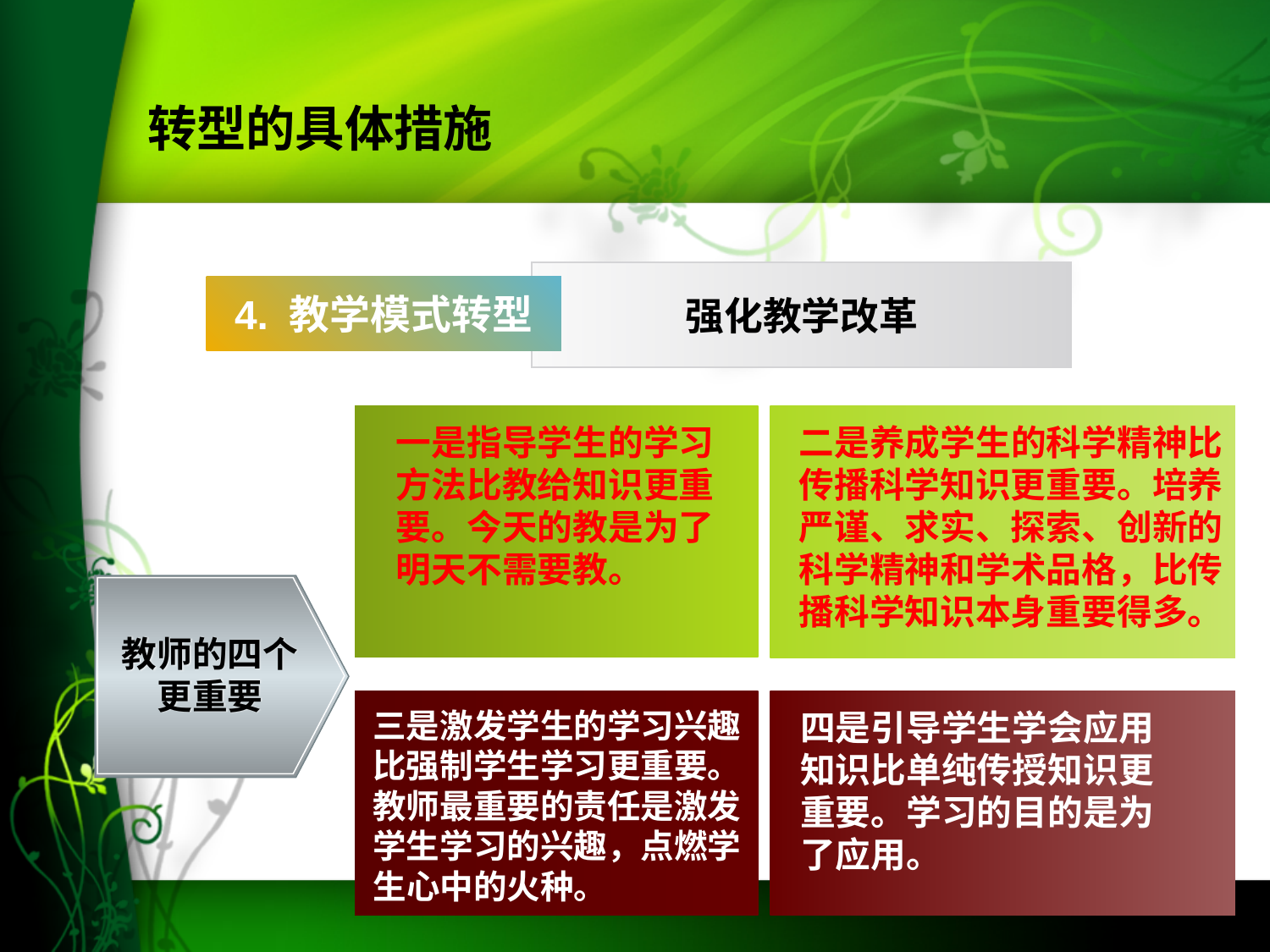

转型的具体措施
强化教学改革
4. 教学模式转型

二是养成学生的科学精神比传播科学知识更重要。培养严谨、求实、探索、创新的科学精神和学术品格，比传播科学知识本身重要得多。
一是指导学生的学习方法比教给知识更重要。今天的教是为了明天不需要教。

教师的四个更重要

三是激发学生的学习兴趣比强制学生学习更重要。教师最重要的责任是激发学生学习的兴趣，点燃学生心中的火种。
四是引导学生学会应用知识比单纯传授知识更重要。学习的目的是为了应用。